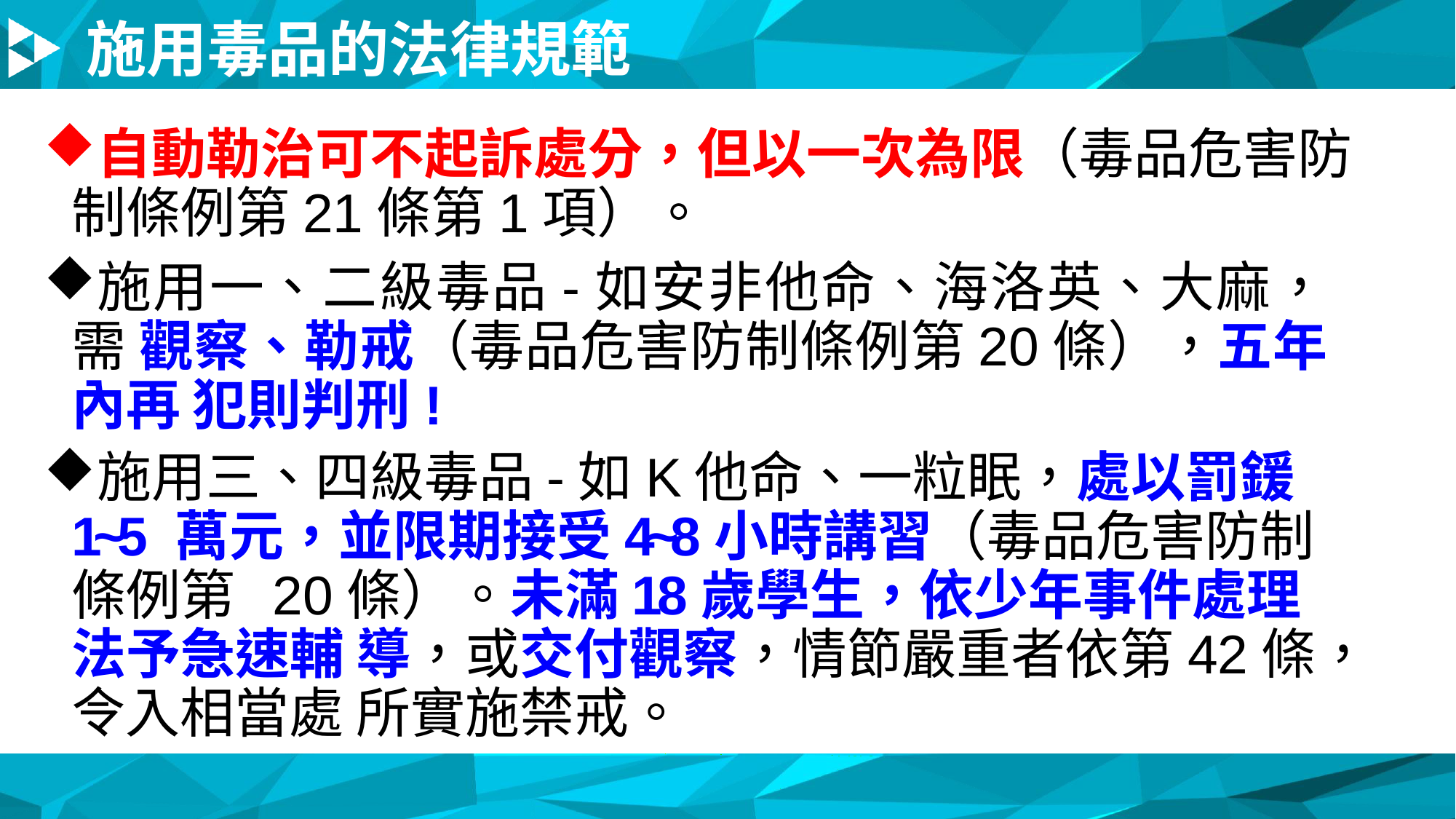

# 施用毒品的法律規範

自動勒治可不起訴處分，但以一次為限（毒品危害防 制條例第21條第1項）。
施用一、二級毒品-如安非他命、海洛英、大麻，需 觀察、勒戒（毒品危害防制條例第20條），五年內再 犯則判刑!
施用三、四級毒品-如K他命、一粒眠，處以罰鍰1~5  萬元，並限期接受4~8小時講習（毒品危害防制條例第  20條）。未滿18歲學生，依少年事件處理法予急速輔 導，或交付觀察，情節嚴重者依第42條，令入相當處 所實施禁戒。